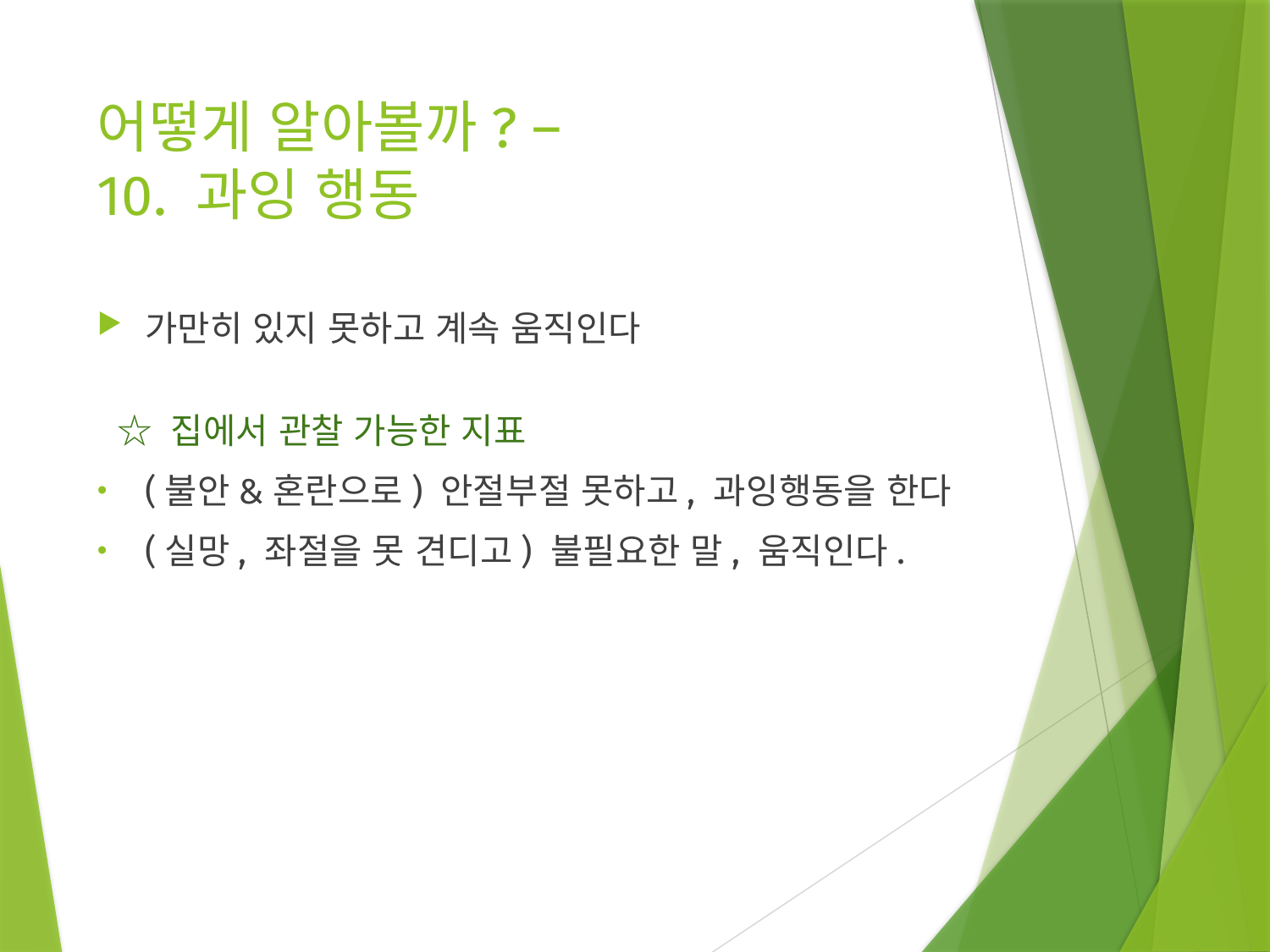

# 어떻게 알아볼까? – 10. 과잉 행동
가만히 있지 못하고 계속 움직인다
  ☆ 집에서 관찰 가능한 지표
(불안&혼란으로) 안절부절 못하고, 과잉행동을 한다
(실망, 좌절을 못 견디고) 불필요한 말, 움직인다.